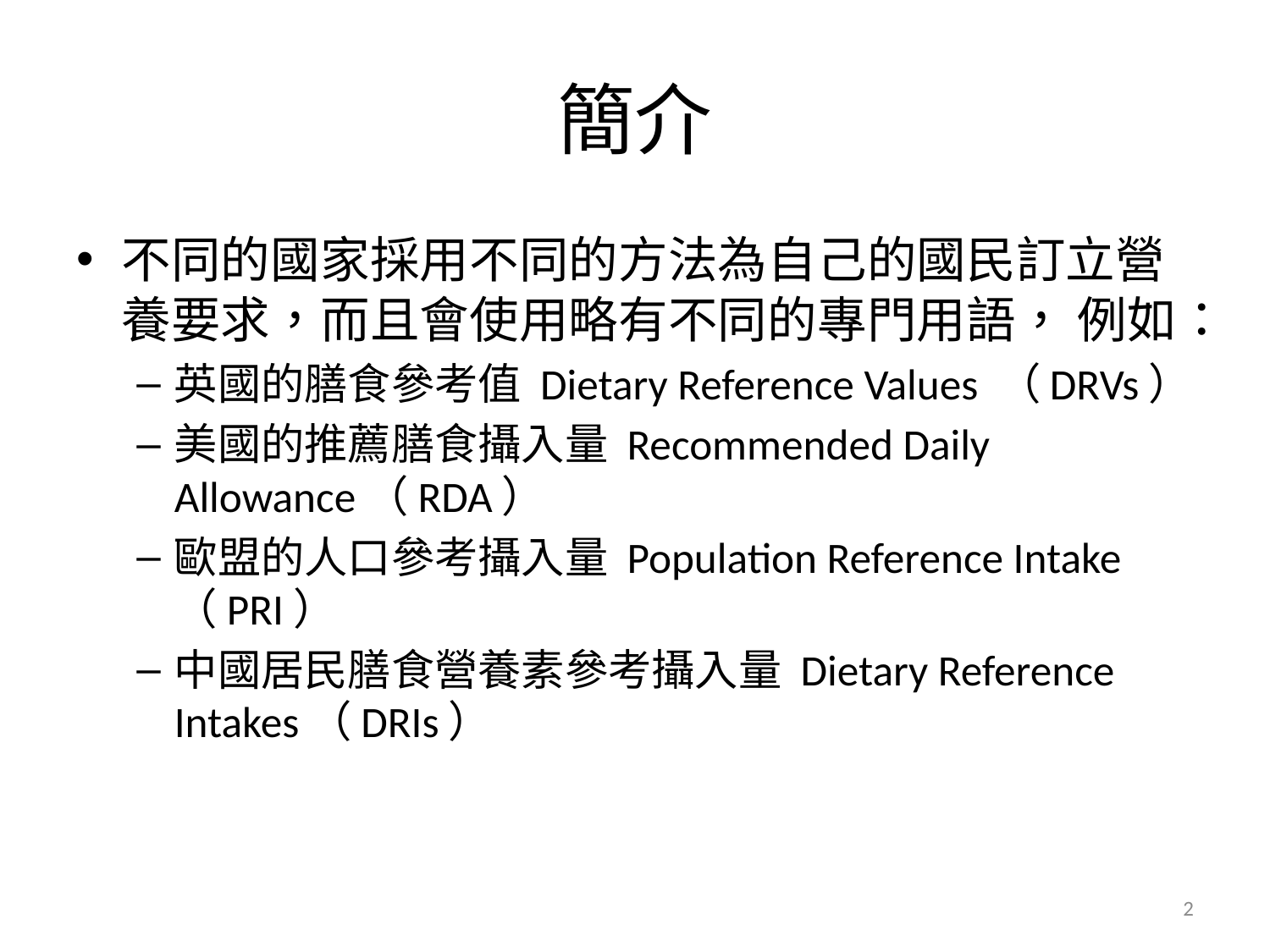

# 簡介
不同的國家採用不同的方法為自己的國民訂立營養要求，而且會使用略有不同的專門用語， 例如：
英國的膳食參考值 Dietary Reference Values （DRVs）
美國的推薦膳食攝入量 Recommended Daily Allowance（RDA）
歐盟的人口參考攝入量 Population Reference Intake（PRI）
中國居民膳食營養素參考攝入量 Dietary Reference Intakes（DRIs）
2